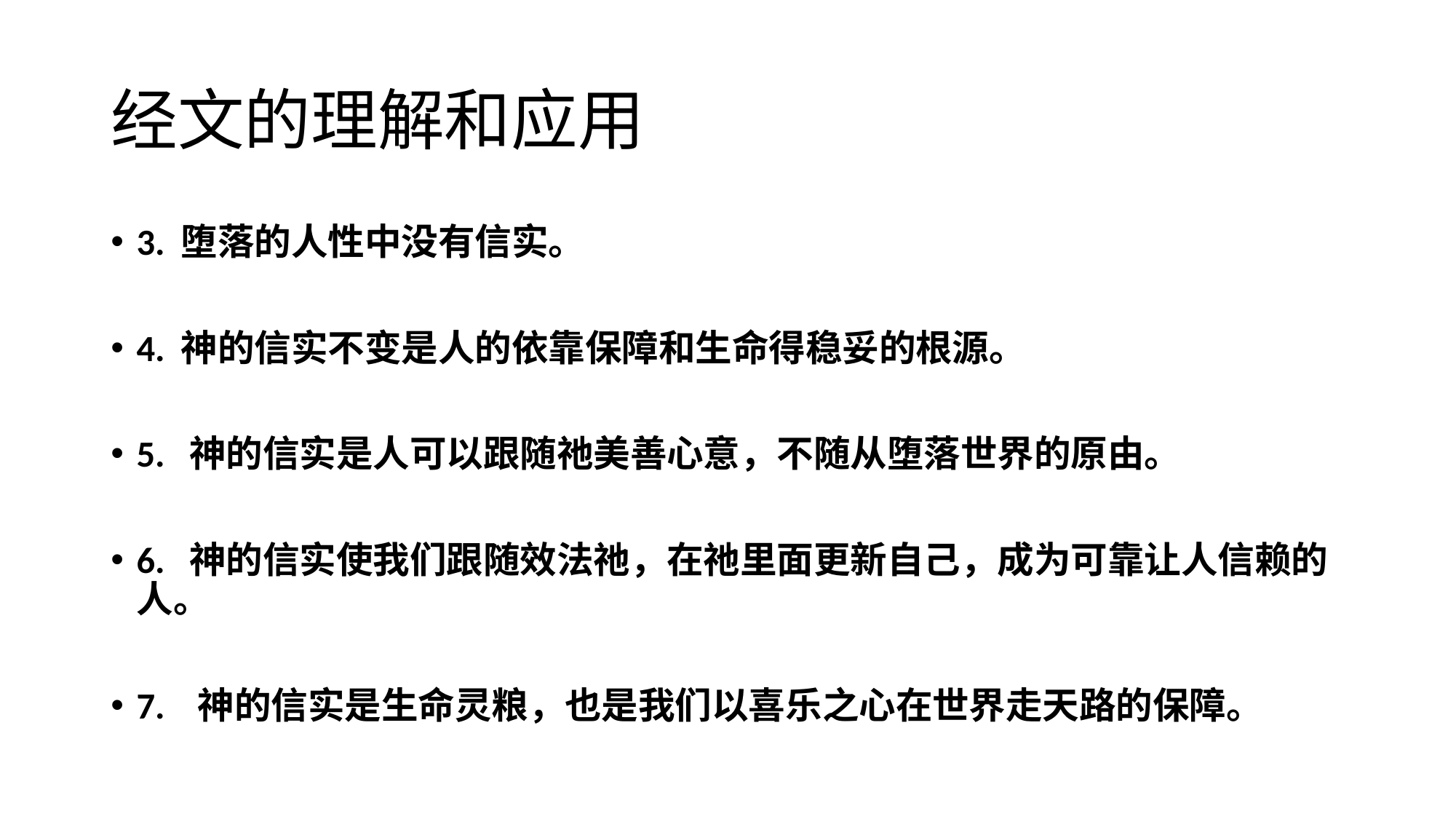

# 经文的理解和应用
3. 堕落的人性中没有信实。

4. 神的信实不变是人的依靠保障和生命得稳妥的根源。

5.  神的信实是人可以跟随祂美善心意，不随从堕落世界的原由。

6.  神的信实使我们跟随效法祂，在祂里面更新自己，成为可靠让人信赖的人。

7.   神的信实是生命灵粮，也是我们以喜乐之心在世界走天路的保障。